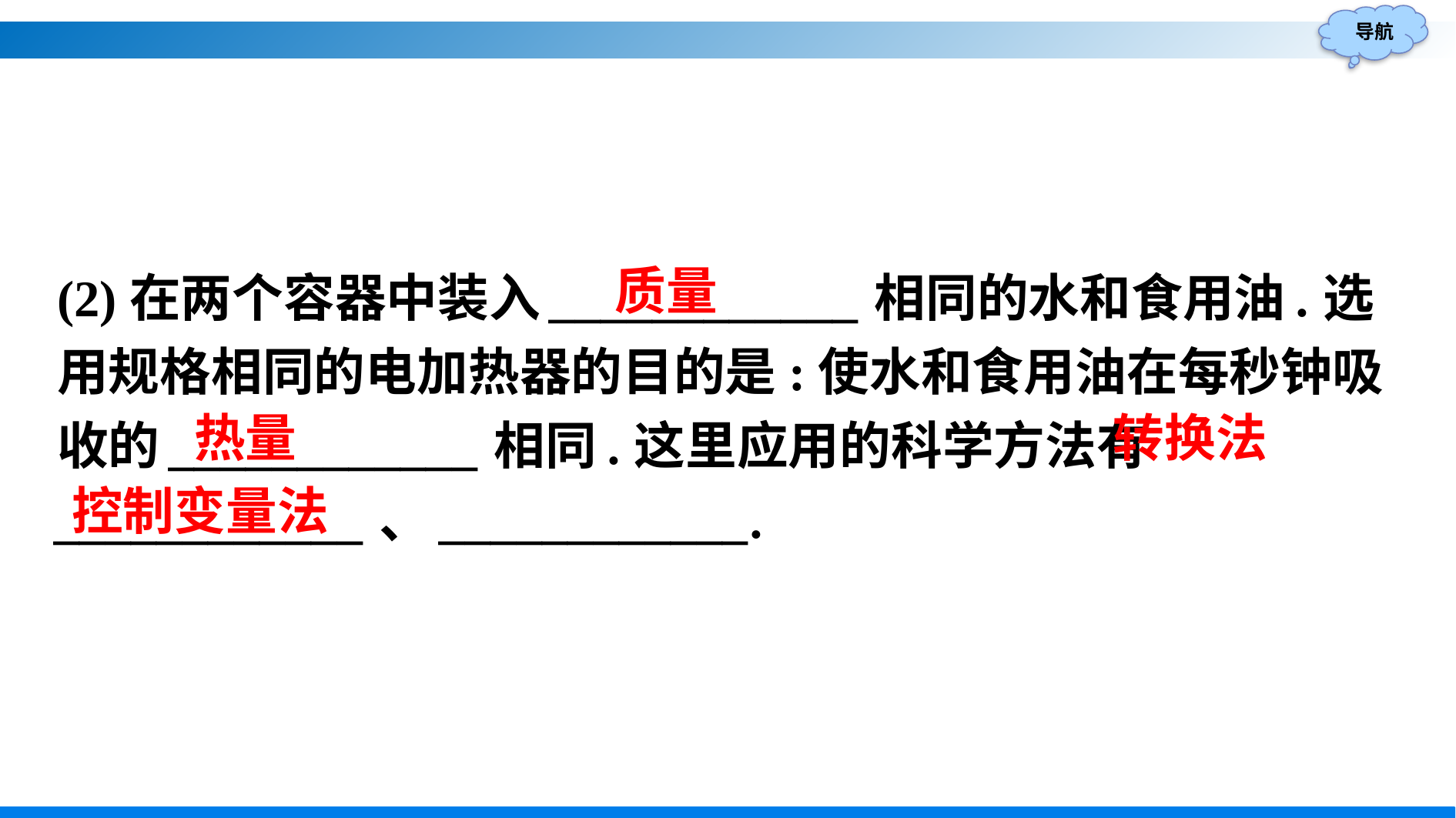

(2)在两个容器中装入____________相同的水和食用油.选用规格相同的电加热器的目的是:使水和食用油在每秒钟吸收的____________相同.这里应用的科学方法有____________、____________.
质量
热量
转换法
控制变量法